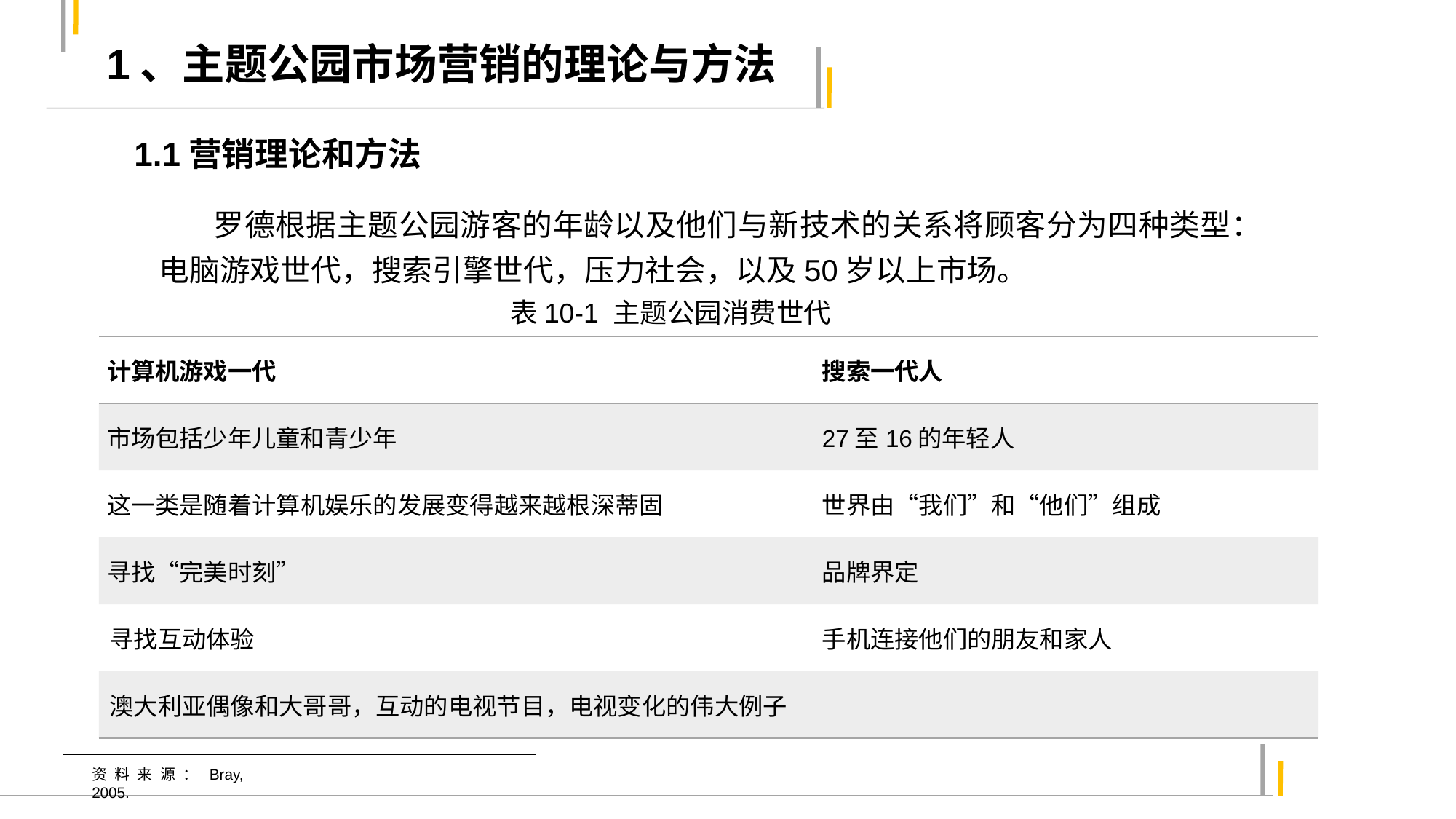

1、主题公园市场营销的理论与方法

1.1营销理论和方法
罗德根据主题公园游客的年龄以及他们与新技术的关系将顾客分为四种类型：电脑游戏世代，搜索引擎世代，压力社会，以及50岁以上市场。
表10-1 主题公园消费世代
| 计算机游戏一代 | 搜索一代人 |
| --- | --- |
| 市场包括少年儿童和青少年 | 27至16的年轻人 |
| 这一类是随着计算机娱乐的发展变得越来越根深蒂固 | 世界由“我们”和“他们”组成 |
| 寻找“完美时刻” | 品牌界定 |
| 寻找互动体验 | 手机连接他们的朋友和家人 |
| 澳大利亚偶像和大哥哥，互动的电视节目，电视变化的伟大例子 |  |

资料来源：Bray, 2005.